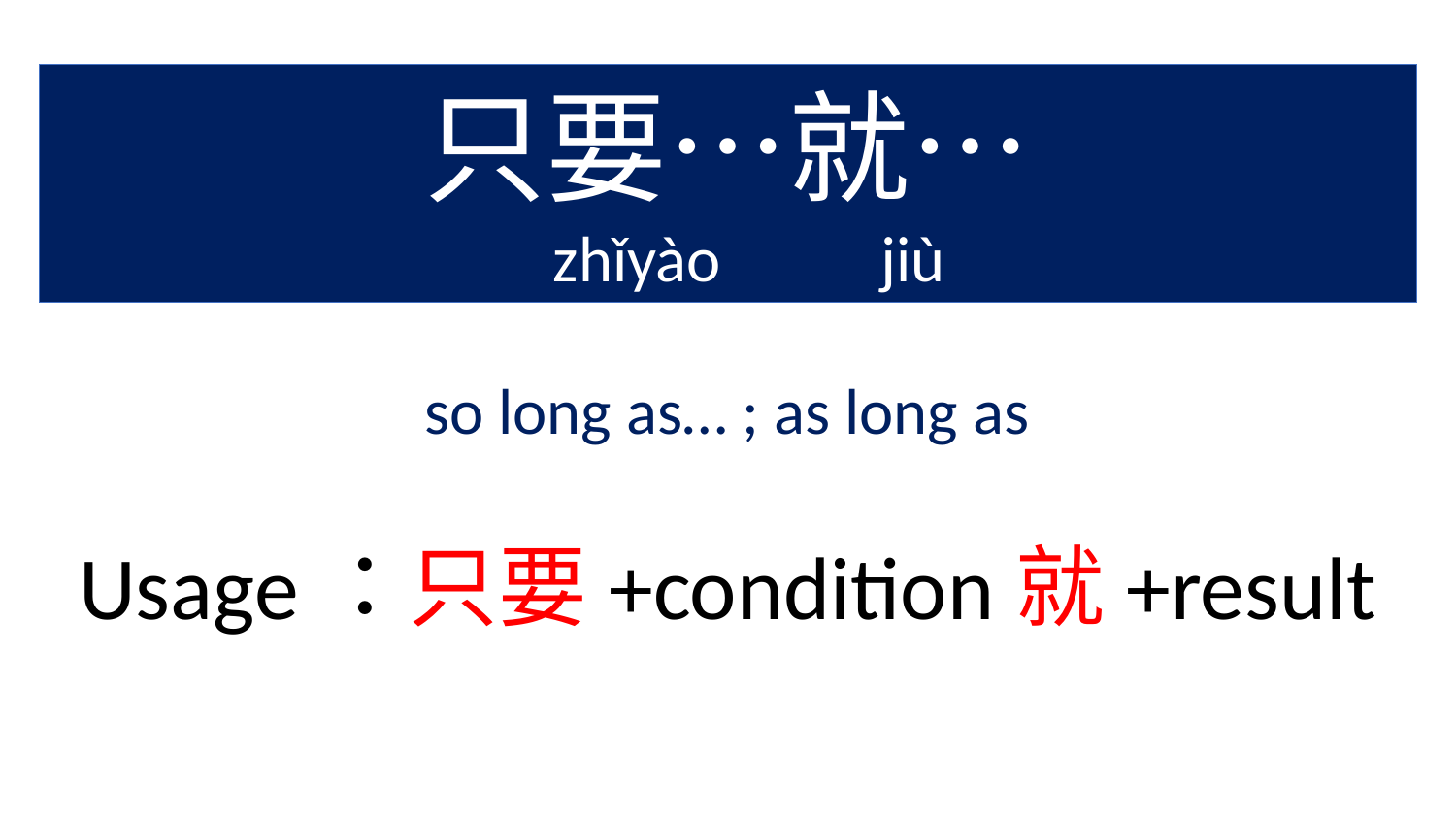

只要…就…
                     zhǐyào           jiù
so long as… ; as long as
Usage：只要+condition就+result